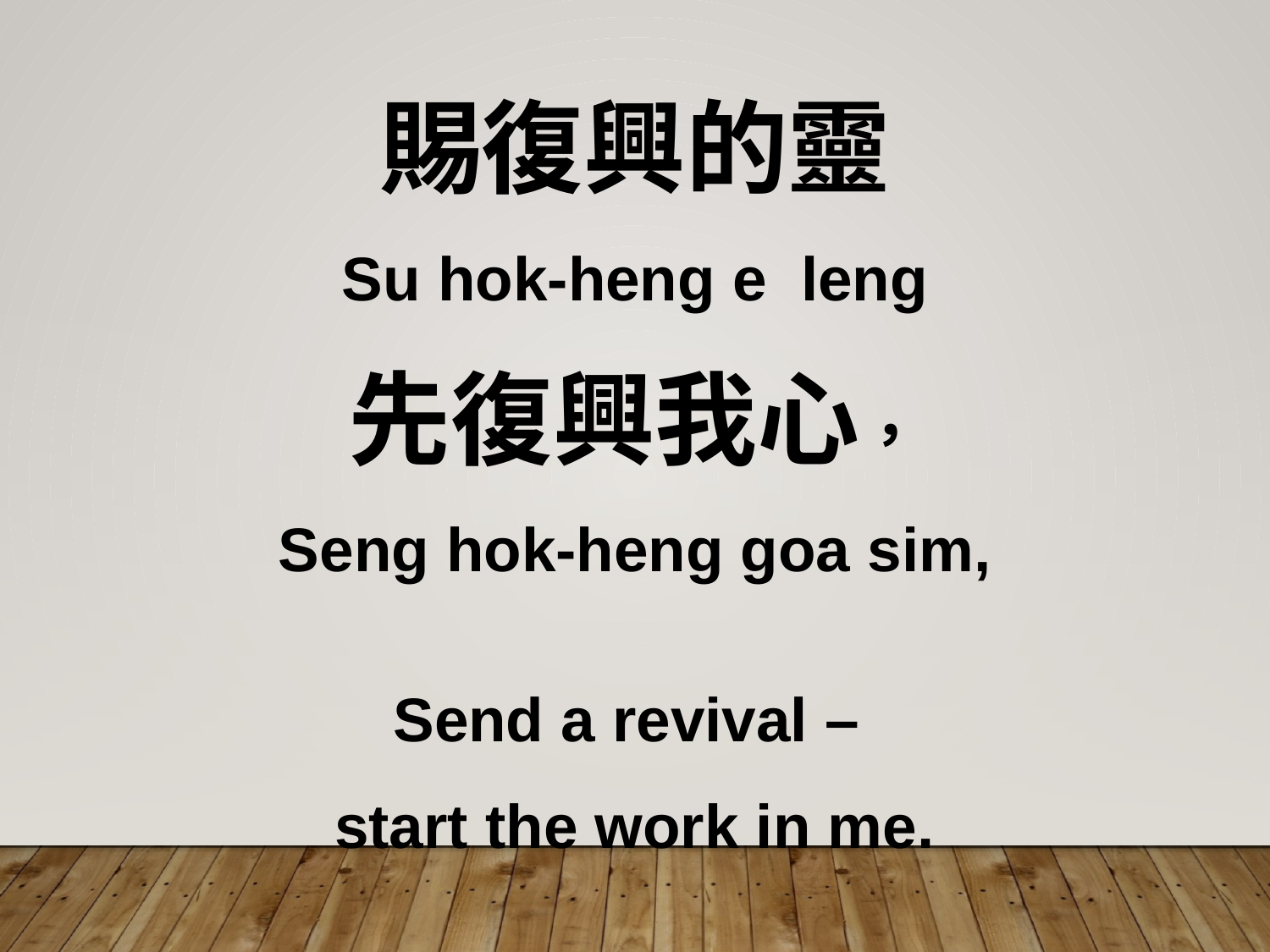

賜復興的靈
Su hok-heng e  leng
先復興我心，
Seng hok-heng goa sim,

Send a revival –
start the work in me.